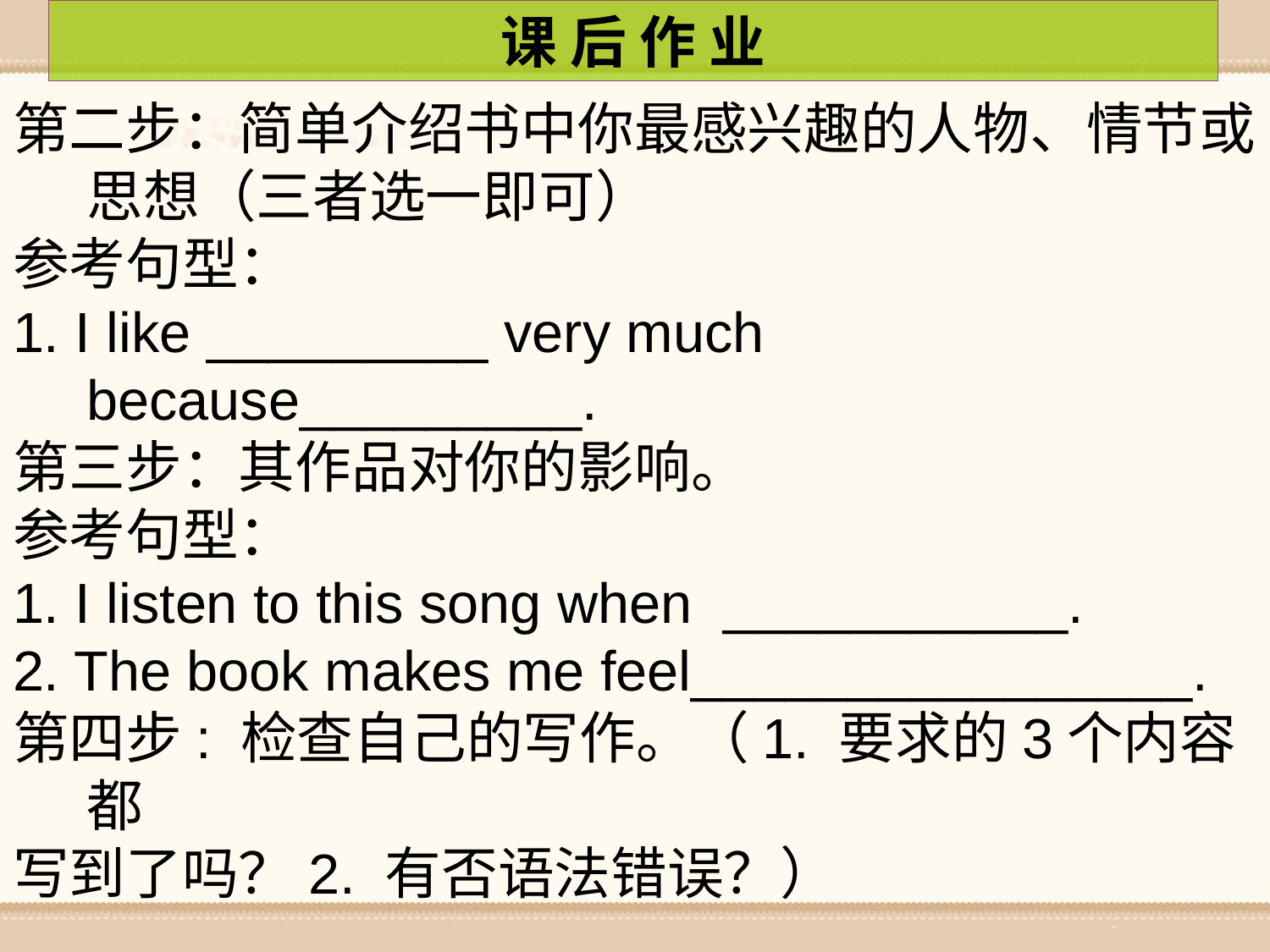

课 后 作 业
第二步：简单介绍书中你最感兴趣的人物、情节或思想（三者选一即可）
参考句型：
1. I like _________ very much because_________.
第三步：其作品对你的影响。
参考句型：
1. I listen to this song when  ___________.
2. The book makes me feel________________.
第四步: 检查自己的写作。（1. 要求的3个内容都
写到了吗？2. 有否语法错误？）